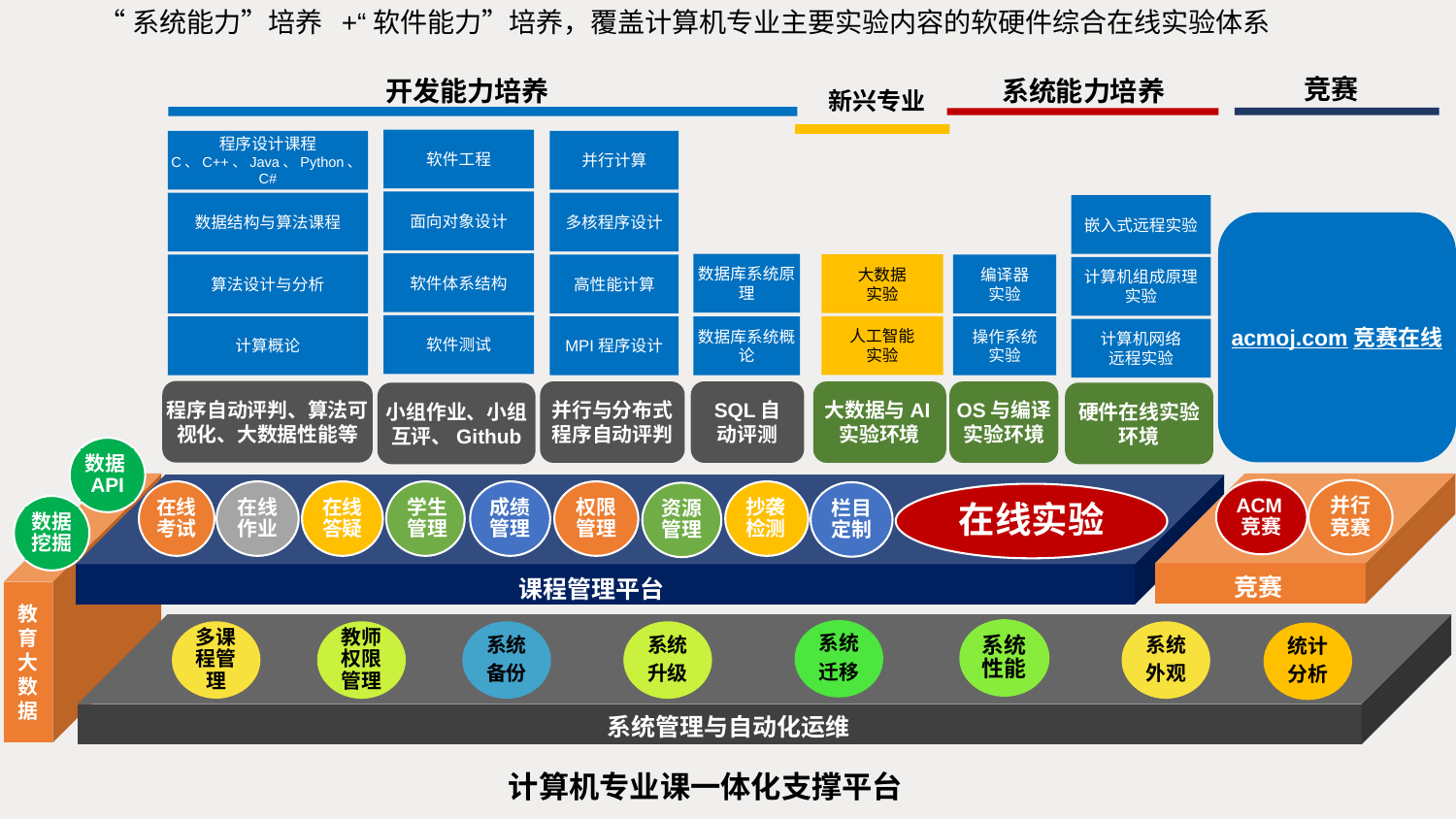

“系统能力”培养  +“软件能力”培养，覆盖计算机专业主要实验内容的软硬件综合在线实验体系
开发能力培养
系统能力培养

软件工程
程序设计课程
C、C++、Java、Python、C#
并行计算
面向对象设计
数据结构与算法课程
多核程序设计
嵌入式远程实验
acmoj.com竞赛在线
软件体系结构
大数据
实验
算法设计与分析
高性能计算
编译器
实验
计算机组成原理
实验
软件测试
人工智能
实验
计算概论
MPI程序设计
数据库系统概论
操作系统
实验
计算机网络
远程实验
程序自动评判、算法可视化、大数据性能等
并行与分布式程序自动评判
SQL自动评测
大数据与AI实验环境
OS与编译实验环境
小组作业、小组互评、Github
硬件在线实验环境

数据API
教育大数据

ACM竞赛

并行竞赛

在线考试

在线作业

在线答疑

学生管理

成绩管理

权限管理

抄袭检测

栏目定制

资源管理

在线实验

数据挖掘
竞赛
课程管理平台

系统性能

系统
迁移

多课程管理

教师权限管理

系统
备份

系统
升级

系统
外观

统计
分析
系统管理与自动化运维
计算机专业课一体化支撑平台
竞赛
新兴专业

数据库系统原理